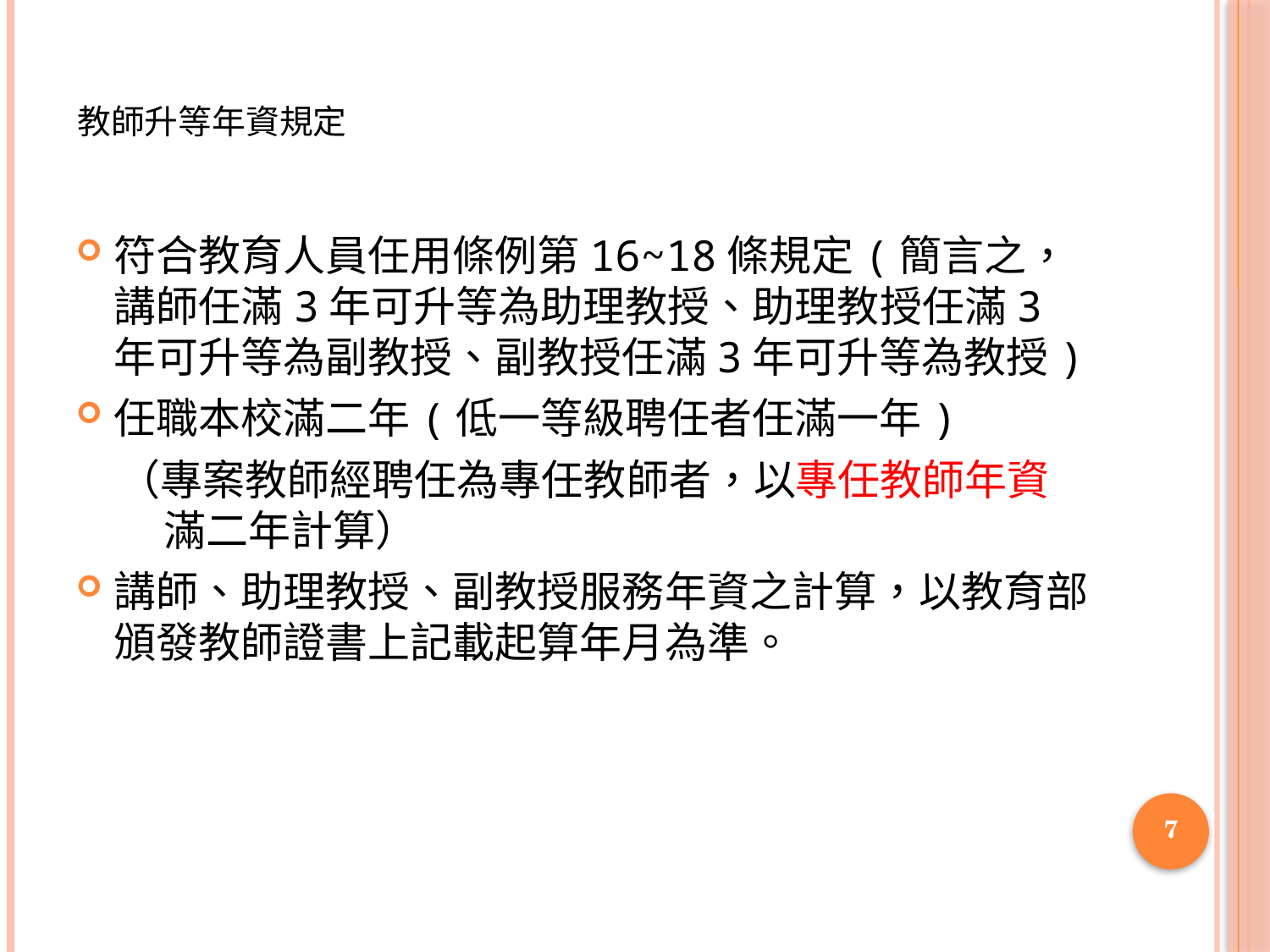

# 教師升等年資規定
符合教育人員任用條例第16~18條規定(簡言之，講師任滿3年可升等為助理教授、助理教授任滿3年可升等為副教授、副教授任滿3年可升等為教授)
任職本校滿二年(低一等級聘任者任滿一年)
　（專案教師經聘任為專任教師者，以專任教師年資滿二年計算）
講師、助理教授、副教授服務年資之計算，以教育部頒發教師證書上記載起算年月為準。
7